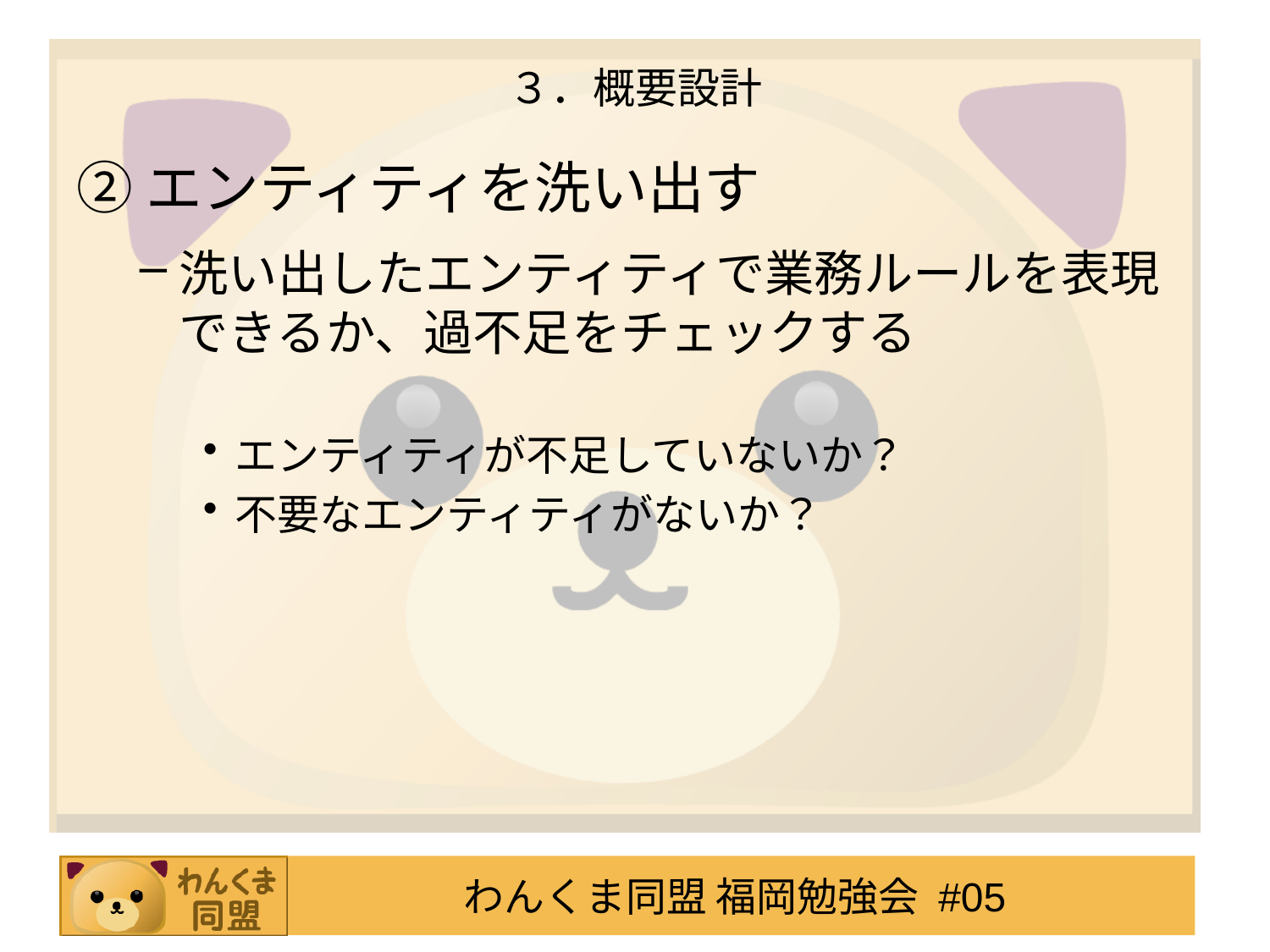

# ３．概要設計
②エンティティを洗い出す
洗い出したエンティティで業務ルールを表現
できるか、過不足をチェックする
エンティティが不足していないか？
不要なエンティティがないか？